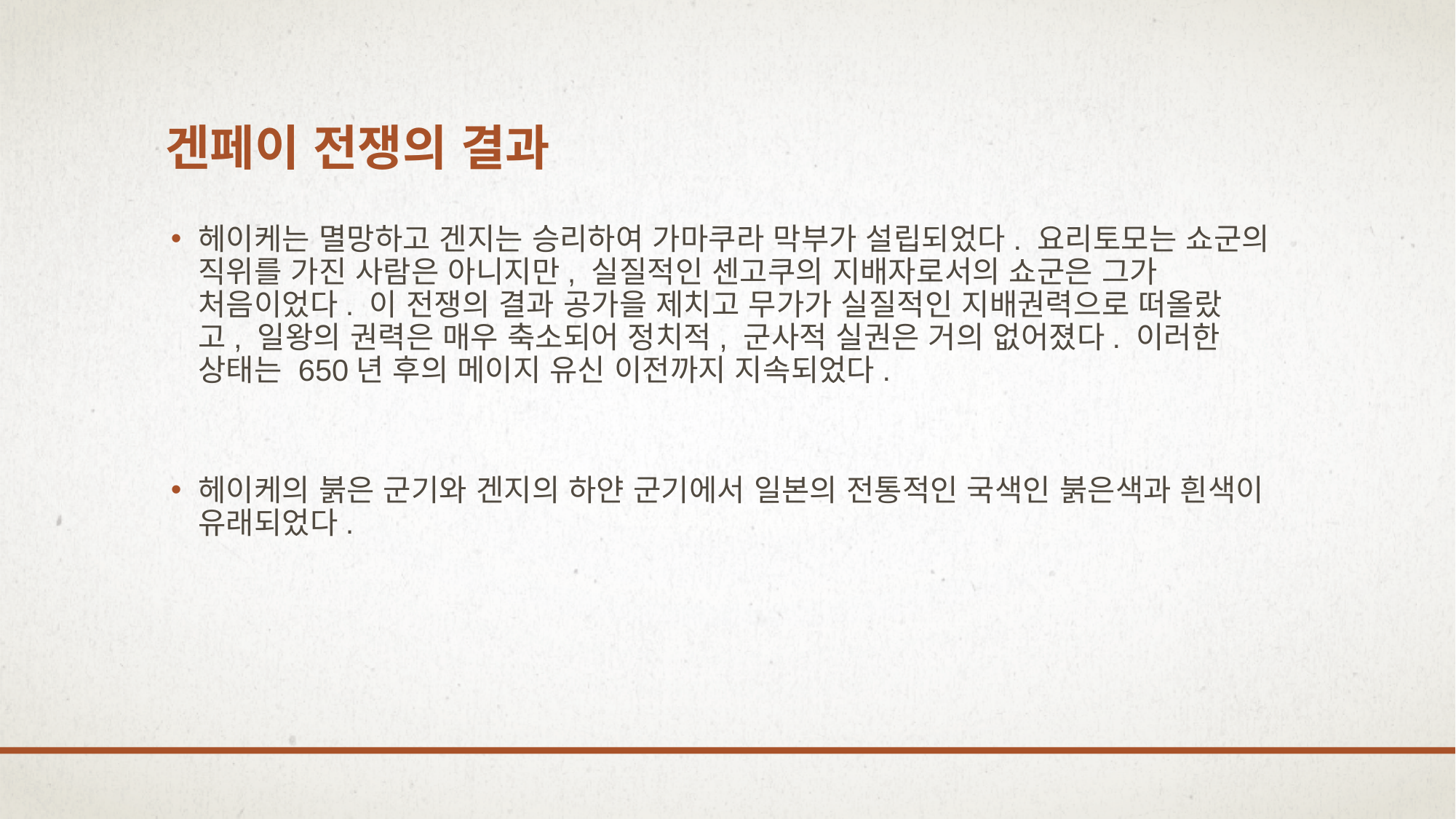

# 겐페이 전쟁의 결과
헤이케는 멸망하고 겐지는 승리하여 가마쿠라 막부가 설립되었다. 요리토모는 쇼군의 직위를 가진 사람은 아니지만, 실질적인 센고쿠의 지배자로서의 쇼군은 그가 처음이었다. 이 전쟁의 결과 공가을 제치고 무가가 실질적인 지배권력으로 떠올랐고, 일왕의 권력은 매우 축소되어 정치적, 군사적 실권은 거의 없어졌다. 이러한 상태는 650년 후의 메이지 유신 이전까지 지속되었다.

헤이케의 붉은 군기와 겐지의 하얀 군기에서 일본의 전통적인 국색인 붉은색과 흰색이 유래되었다.